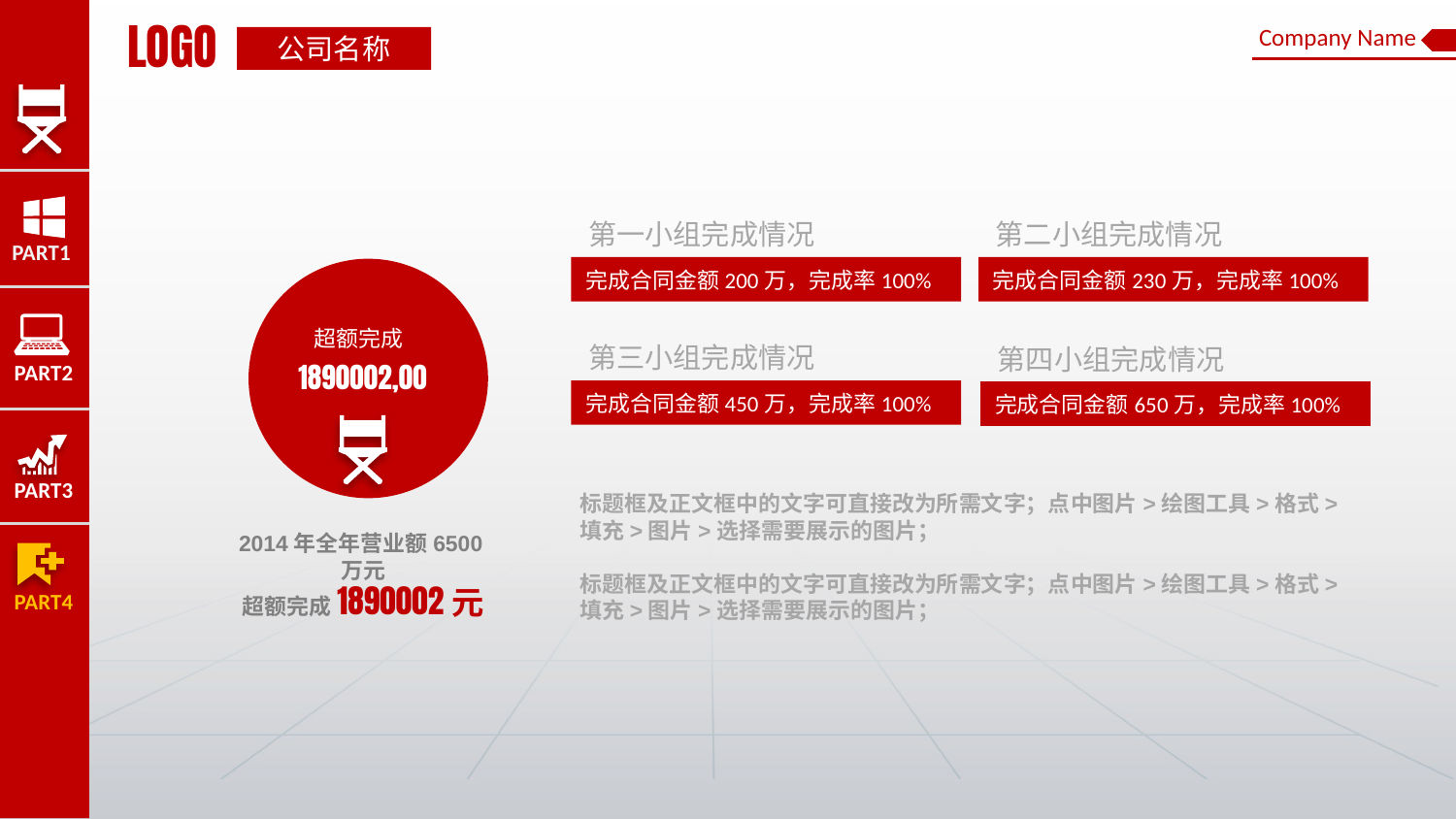

PART1

PART2

PART3

PART4
LOGO
Company Name

公司名称
第一小组完成情况
完成合同金额200万，完成率100%
第二小组完成情况
完成合同金额230万，完成率100%

超额完成
1890002,00

第三小组完成情况
完成合同金额450万，完成率100%
第四小组完成情况
完成合同金额650万，完成率100%
标题框及正文框中的文字可直接改为所需文字；点中图片>绘图工具>格式>填充>图片>选择需要展示的图片；

标题框及正文框中的文字可直接改为所需文字；点中图片>绘图工具>格式>填充>图片>选择需要展示的图片；

2014年全年营业额6500万元
超额完成1890002元